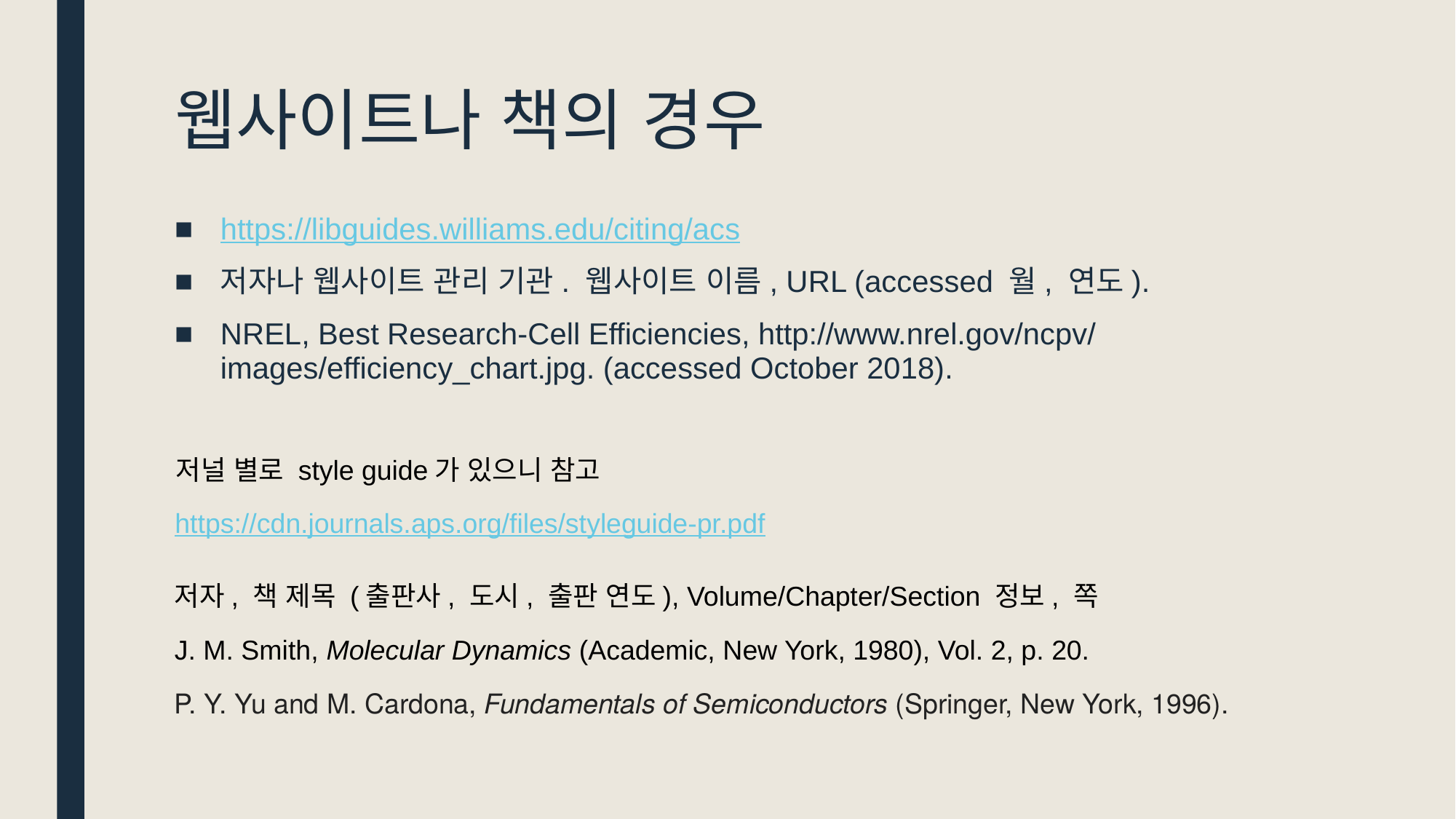

# 웹사이트나 책의 경우
https://libguides.williams.edu/citing/acs
저자나 웹사이트 관리 기관. 웹사이트 이름, URL (accessed 월, 연도).
NREL, Best Research-Cell Efficiencies, http://www.nrel.gov/ncpv/ images/efficiency_chart.jpg. (accessed October 2018).
저널 별로 style guide가 있으니 참고
https://cdn.journals.aps.org/files/styleguide-pr.pdf
저자, 책 제목 (출판사, 도시, 출판 연도), Volume/Chapter/Section 정보, 쪽
J. M. Smith, Molecular Dynamics (Academic, New York, 1980), Vol. 2, p. 20.
P. Y. Yu and M. Cardona, Fundamentals of Semiconductors (Springer, New York, 1996).